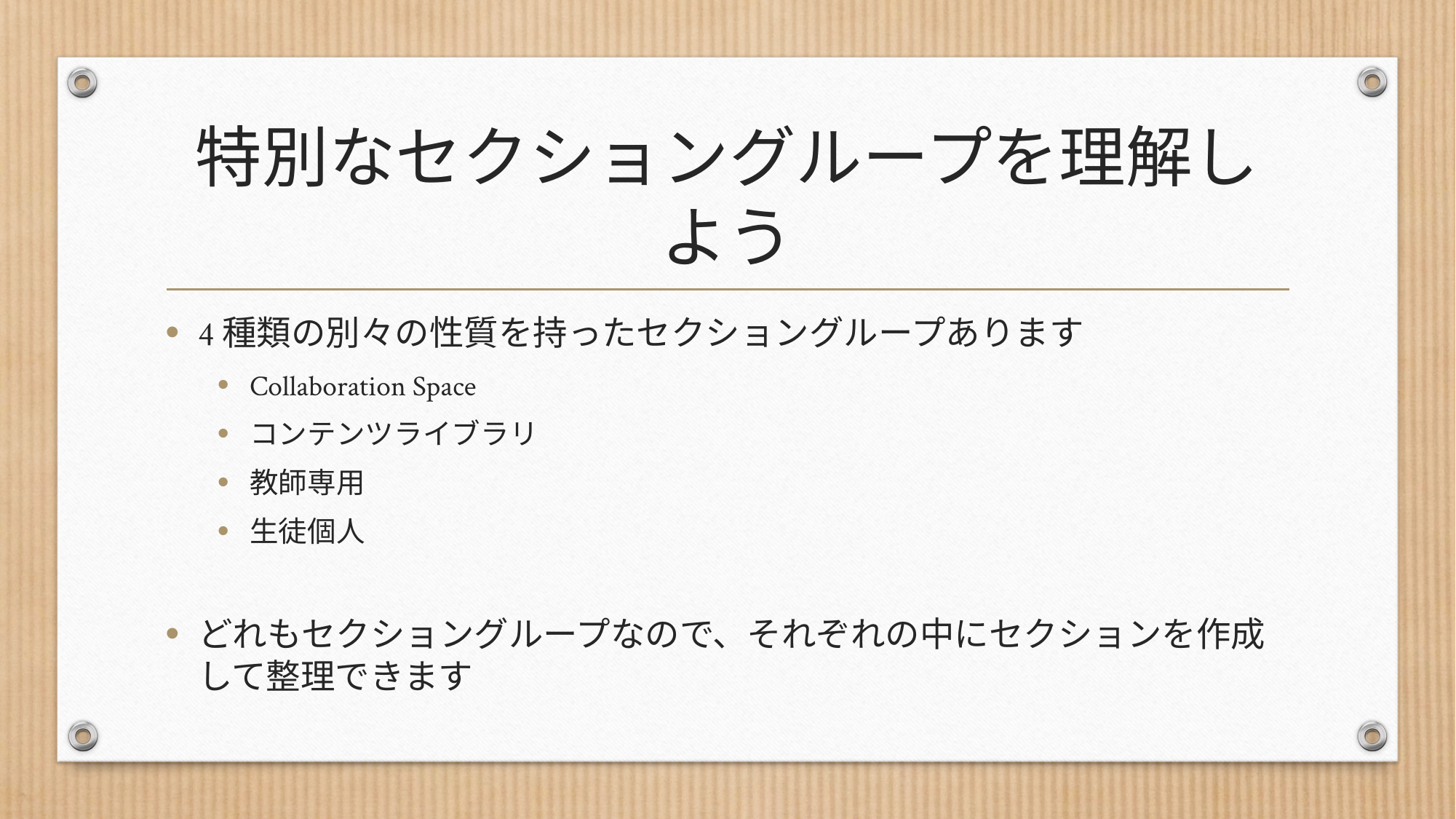

# 特別なセクショングループを理解しよう
4種類の別々の性質を持ったセクショングループあります
Collaboration Space
コンテンツライブラリ
教師専用
生徒個人

どれもセクショングループなので、それぞれの中にセクションを作成して整理できます